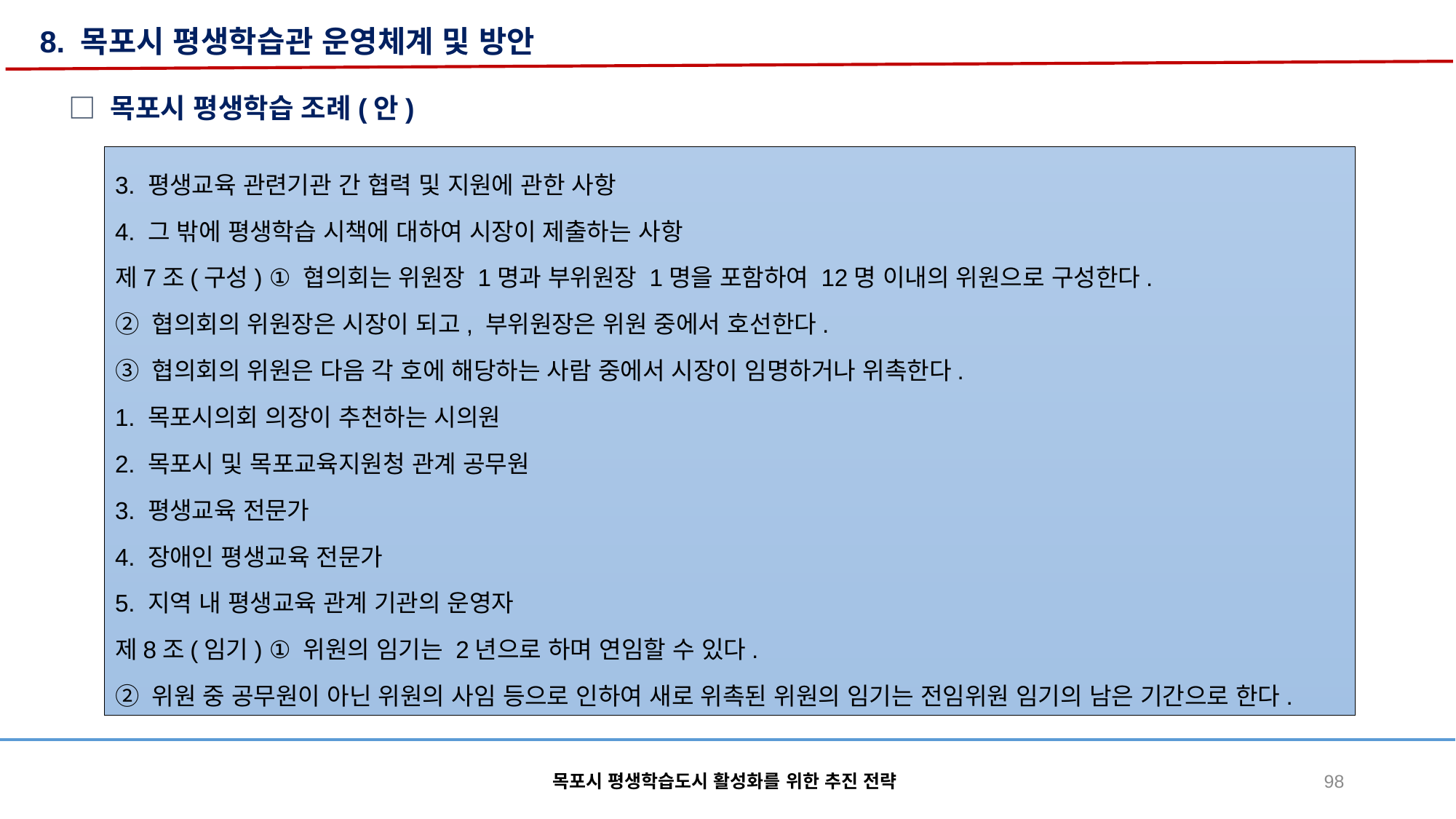

8. 목포시 평생학습관 운영체계 및 방안
□ 목포시 평생학습 조례(안)
3. 평생교육 관련기관 간 협력 및 지원에 관한 사항
4. 그 밖에 평생학습 시책에 대하여 시장이 제출하는 사항
제7조(구성) ① 협의회는 위원장 1명과 부위원장 1명을 포함하여 12명 이내의 위원으로 구성한다.
② 협의회의 위원장은 시장이 되고, 부위원장은 위원 중에서 호선한다.
③ 협의회의 위원은 다음 각 호에 해당하는 사람 중에서 시장이 임명하거나 위촉한다.
1. 목포시의회 의장이 추천하는 시의원
2. 목포시 및 목포교육지원청 관계 공무원
3. 평생교육 전문가
4. 장애인 평생교육 전문가
5. 지역 내 평생교육 관계 기관의 운영자
제8조(임기) ① 위원의 임기는 2년으로 하며 연임할 수 있다.
② 위원 중 공무원이 아닌 위원의 사임 등으로 인하여 새로 위촉된 위원의 임기는 전임위원 임기의 남은 기간으로 한다.
목포시 평생학습도시 활성화를 위한 추진 전략
98